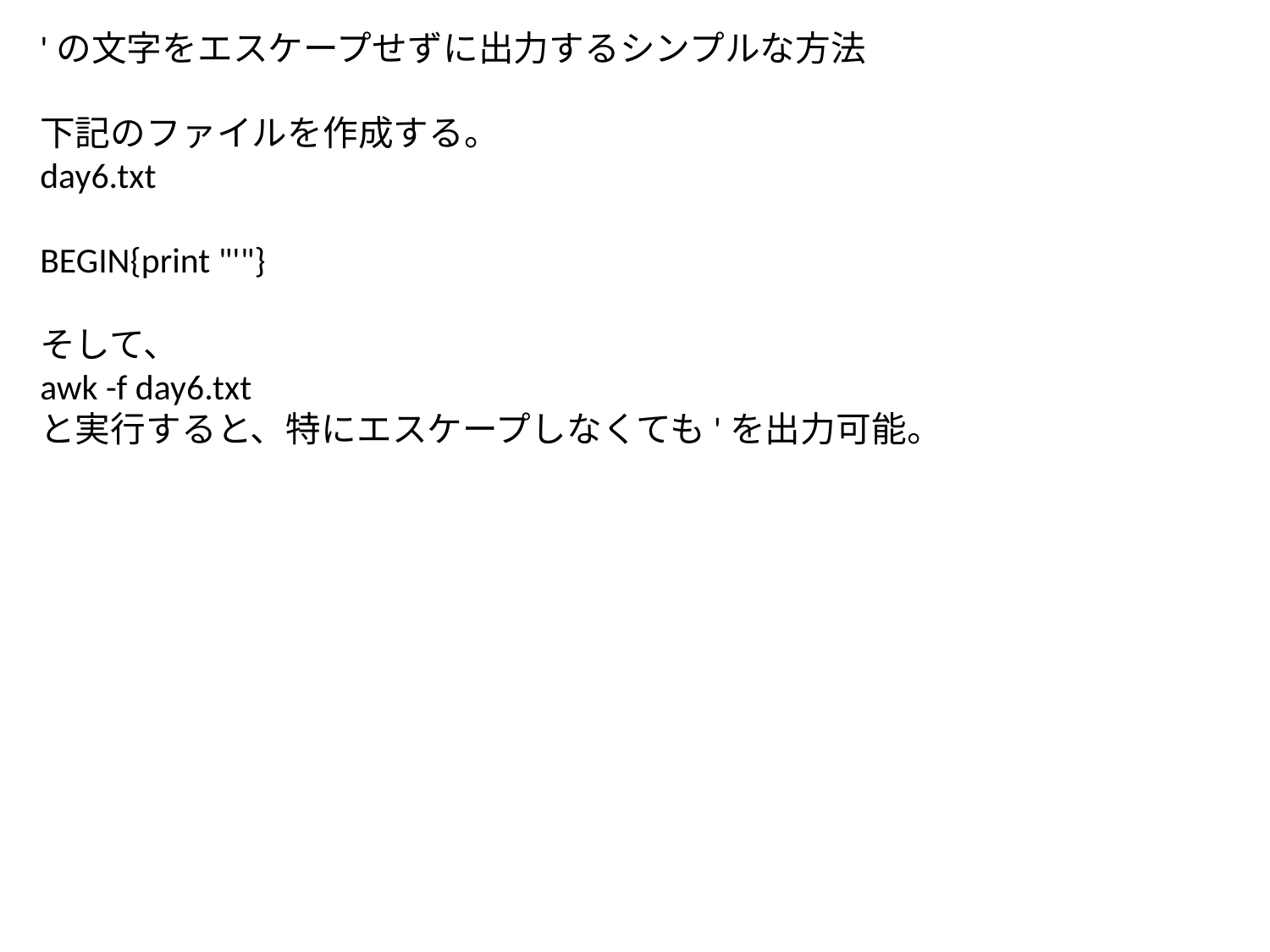

'の文字をエスケープせずに出力するシンプルな方法

下記のファイルを作成する。
day6.txt

BEGIN{print "'"}

そして、
awk -f day6.txt
と実行すると、特にエスケープしなくても'を出力可能。